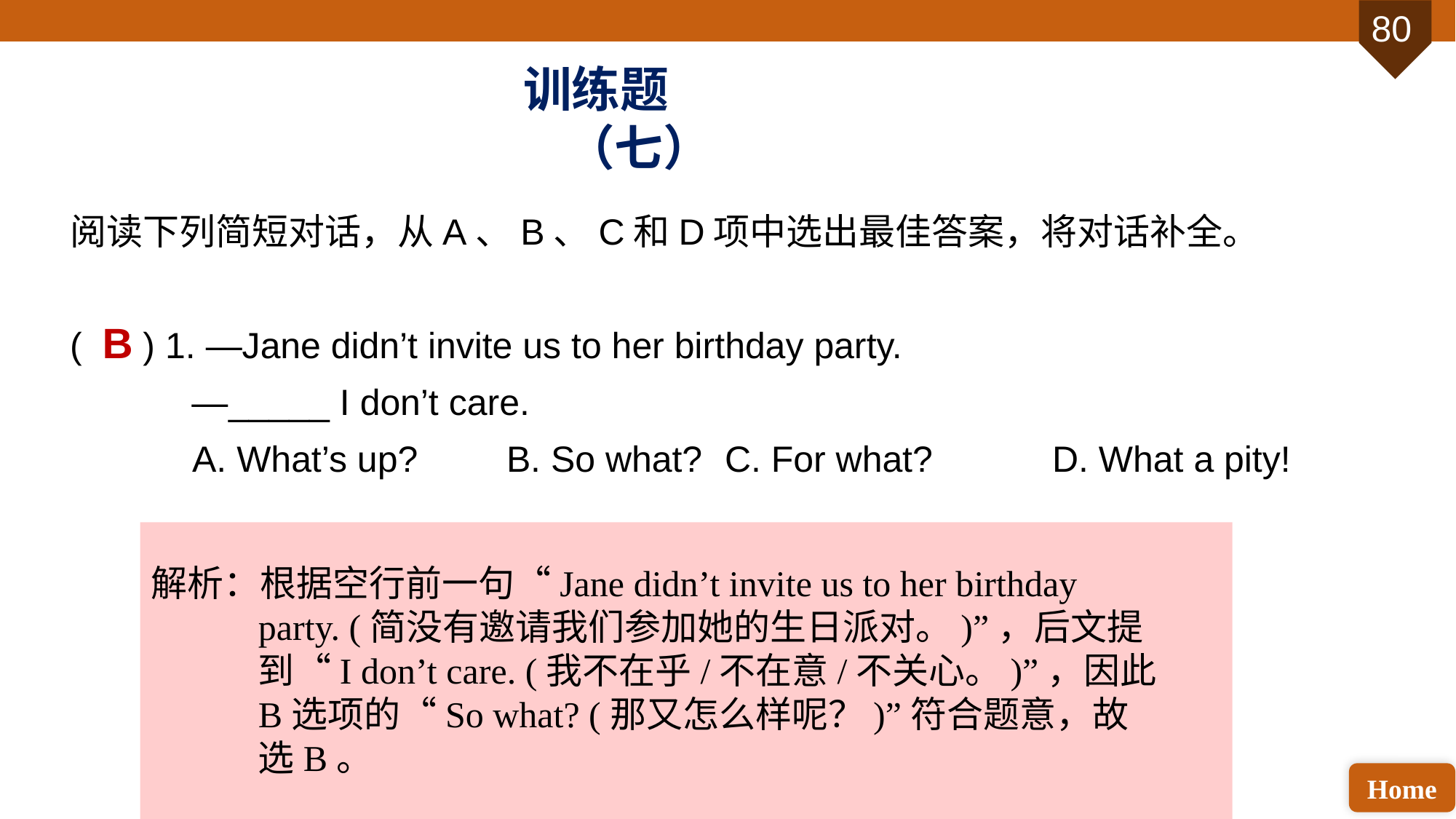

训练题（七）
阅读下列简短对话，从A、B、C和D项中选出最佳答案，将对话补全。

(      ) 1. —Jane didn’t invite us to her birthday party.
            —_____ I don’t care.
            A. What’s up? 	B. So what? 	C. For what? 	D. What a pity!
B

解析：根据空行前一句“Jane didn’t invite us to her birthday party. (简没有邀请我们参加她的生日派对。)”，后文提到“I don’t care. (我不在乎/不在意/不关心。)”，因此B选项的“So what? (那又怎么样呢？)”符合题意，故选B。